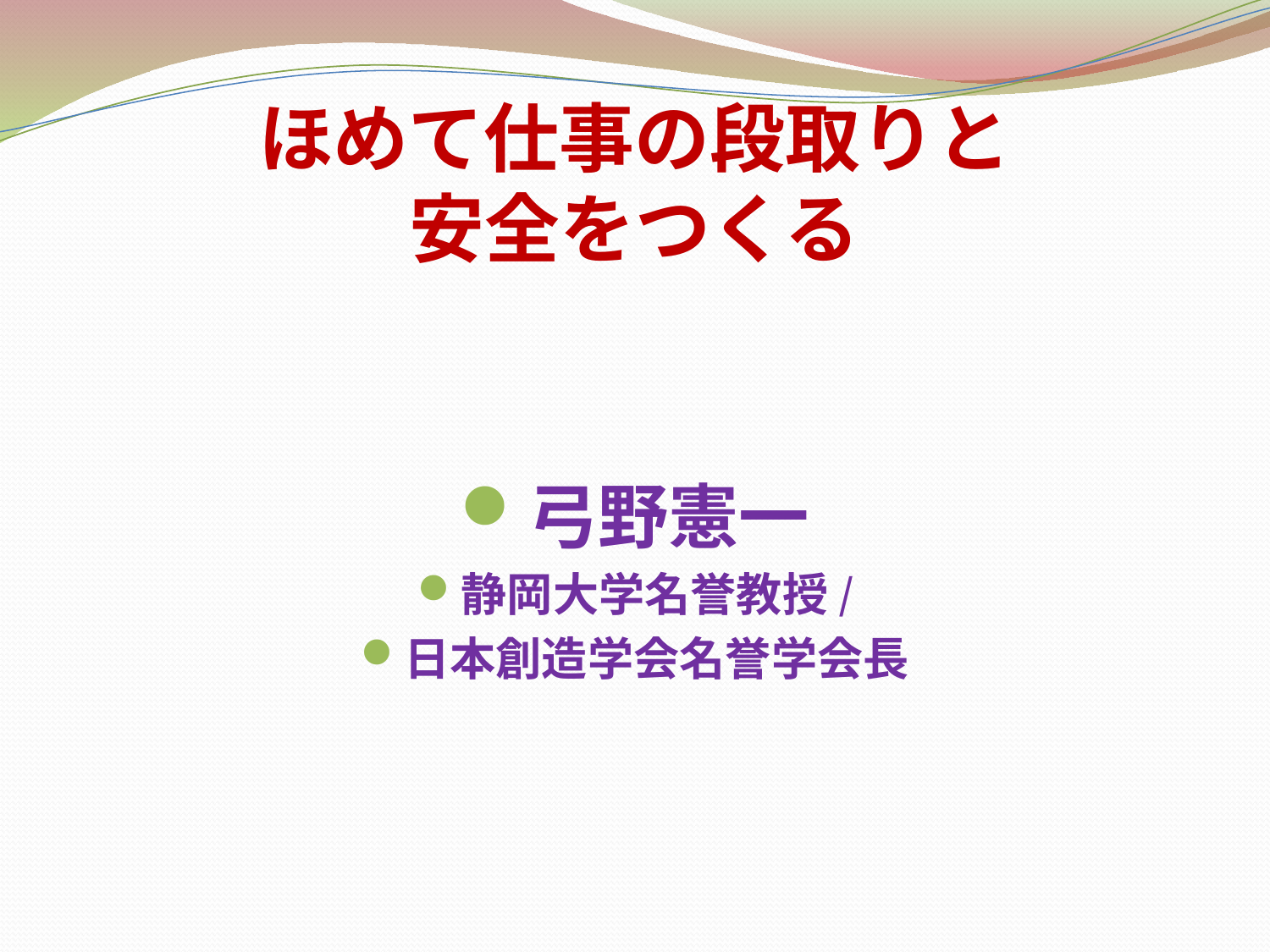

# ほめて仕事の段取りと 安全をつくる
弓野憲一
静岡大学名誉教授/
日本創造学会名誉学会長